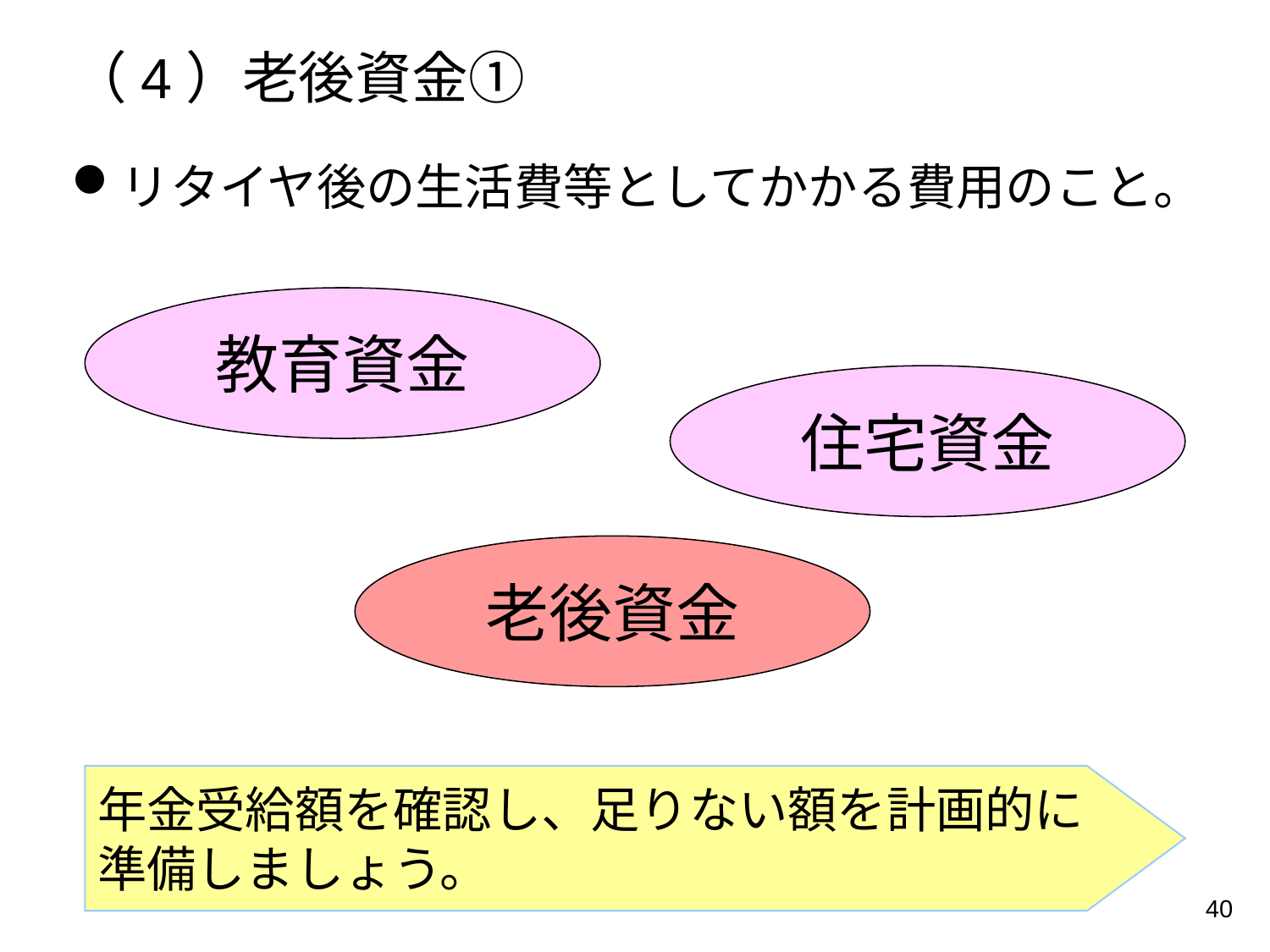

（4）老後資金①
リタイヤ後の生活費等としてかかる費用のこと。
教育資金
住宅資金
老後資金
年金受給額を確認し、足りない額を計画的に
準備しましょう。
40